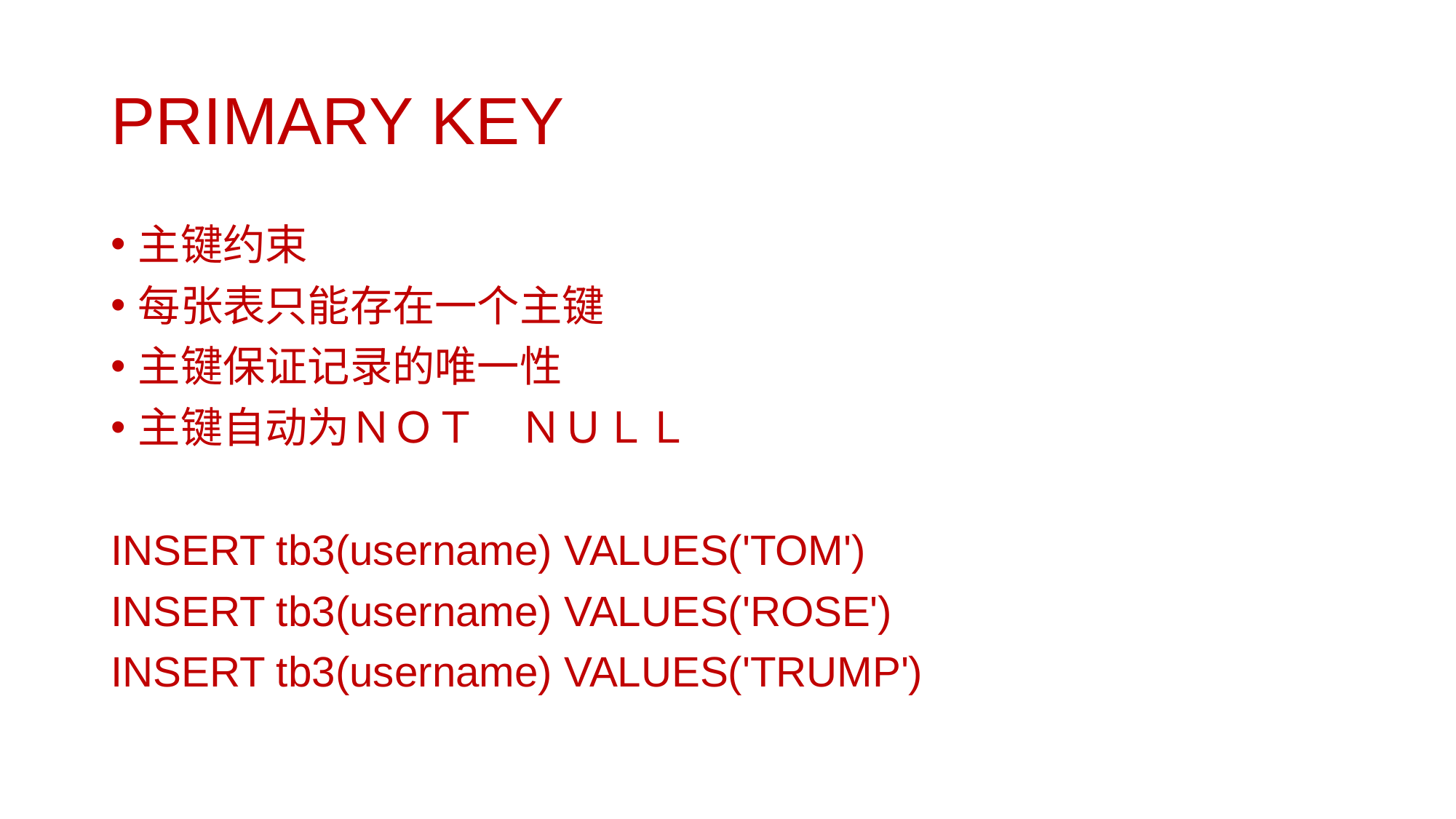

# PRIMARY KEY
主键约束
每张表只能存在一个主键
主键保证记录的唯一性
主键自动为ＮＯＴ　ＮＵＬＬ

INSERT tb3(username) VALUES('TOM')
INSERT tb3(username) VALUES('ROSE')
INSERT tb3(username) VALUES('TRUMP')